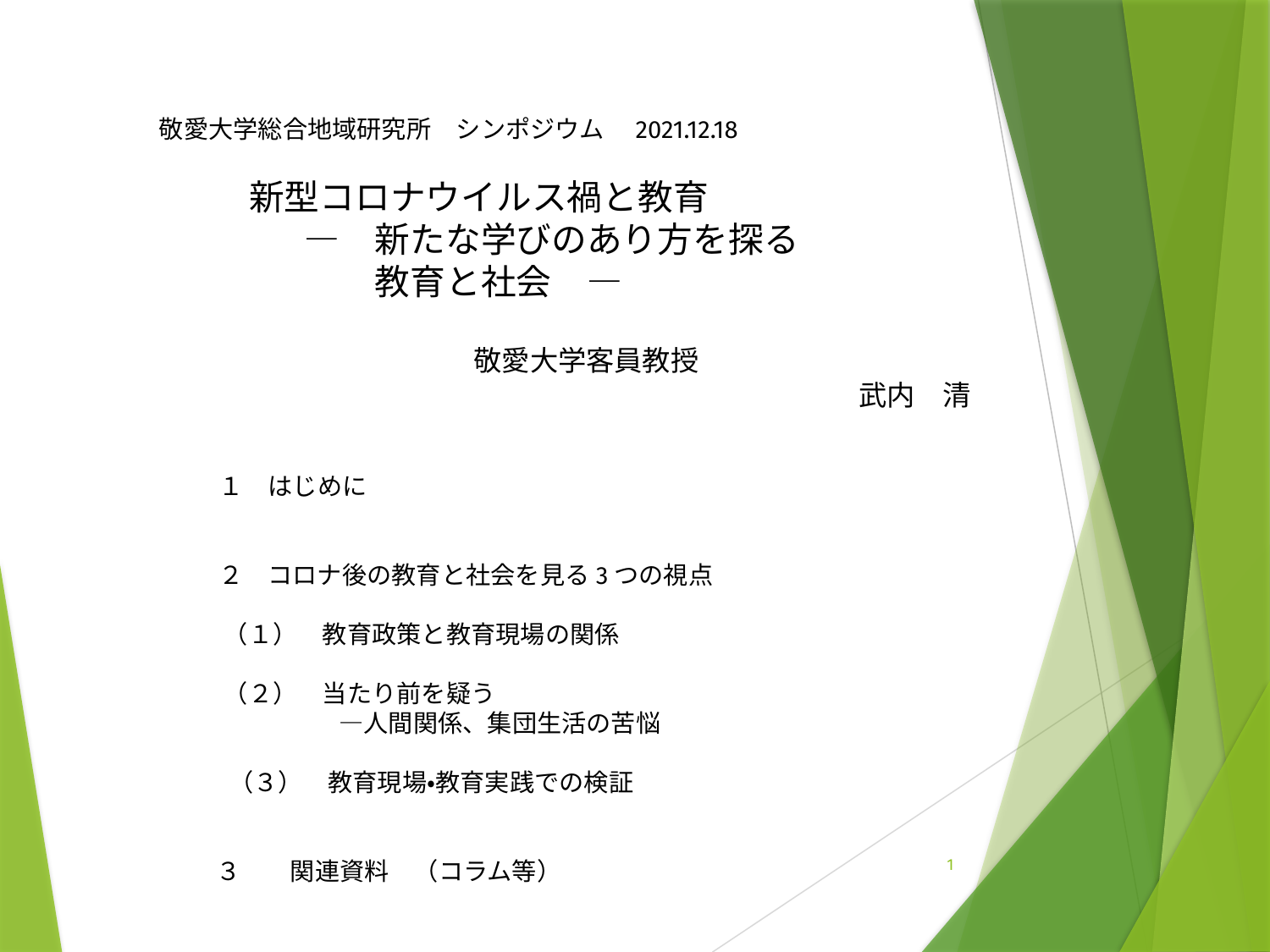

敬愛大学総合地域研究所　シンポジウム　2021.12.18

　　 　 新型コロナウイルス禍と教育
　　　　　―　新たな学びのあり方を探る
　　　　　　　教育と社会　―

　　　　　　　  　　  　敬愛大学客員教授
　　　　　　　　　　　　　　　　　　　　　　　　　　武内　清

       　    １　はじめに

        　   ２　コロナ後の教育と社会を見る3つの視点

　             （１）　教育政策と教育現場の関係

　             （２）　当たり前を疑う
　　　　　                ―人間関係、集団生活の苦悩

　              （３）　教育現場・教育実践での検証

               ３　　関連資料　（コラム等）

1